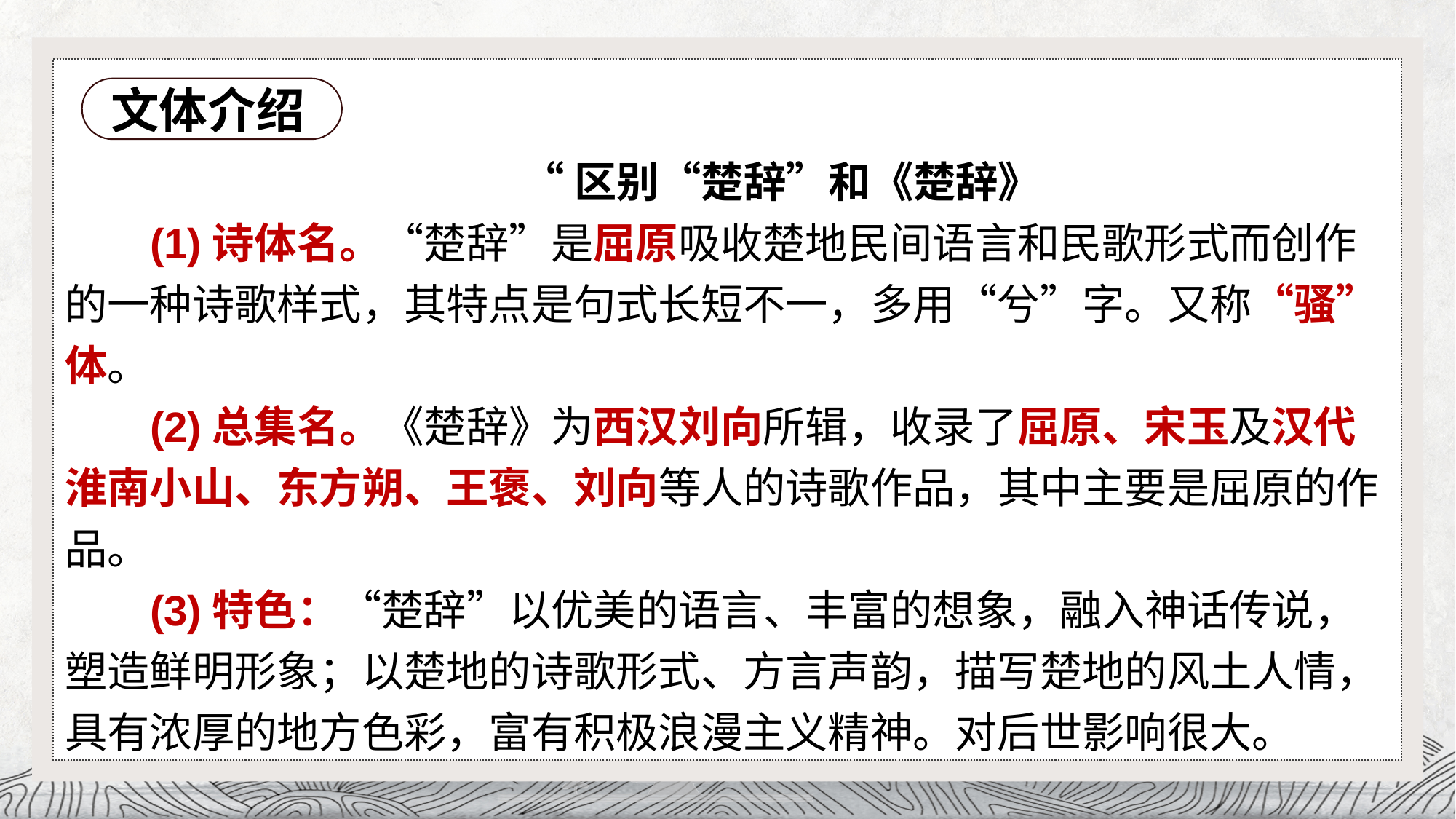

# 文体介绍
   “区别“楚辞”和《楚辞》
(1)诗体名。“楚辞”是屈原吸收楚地民间语言和民歌形式而创作的一种诗歌样式，其特点是句式长短不一，多用“兮”字。又称“骚”体。
(2)总集名。《楚辞》为西汉刘向所辑，收录了屈原、宋玉及汉代淮南小山、东方朔、王褒、刘向等人的诗歌作品，其中主要是屈原的作品。
(3)特色：“楚辞”以优美的语言、丰富的想象，融入神话传说，塑造鲜明形象；以楚地的诗歌形式、方言声韵，描写楚地的风土人情，具有浓厚的地方色彩，富有积极浪漫主义精神。对后世影响很大。